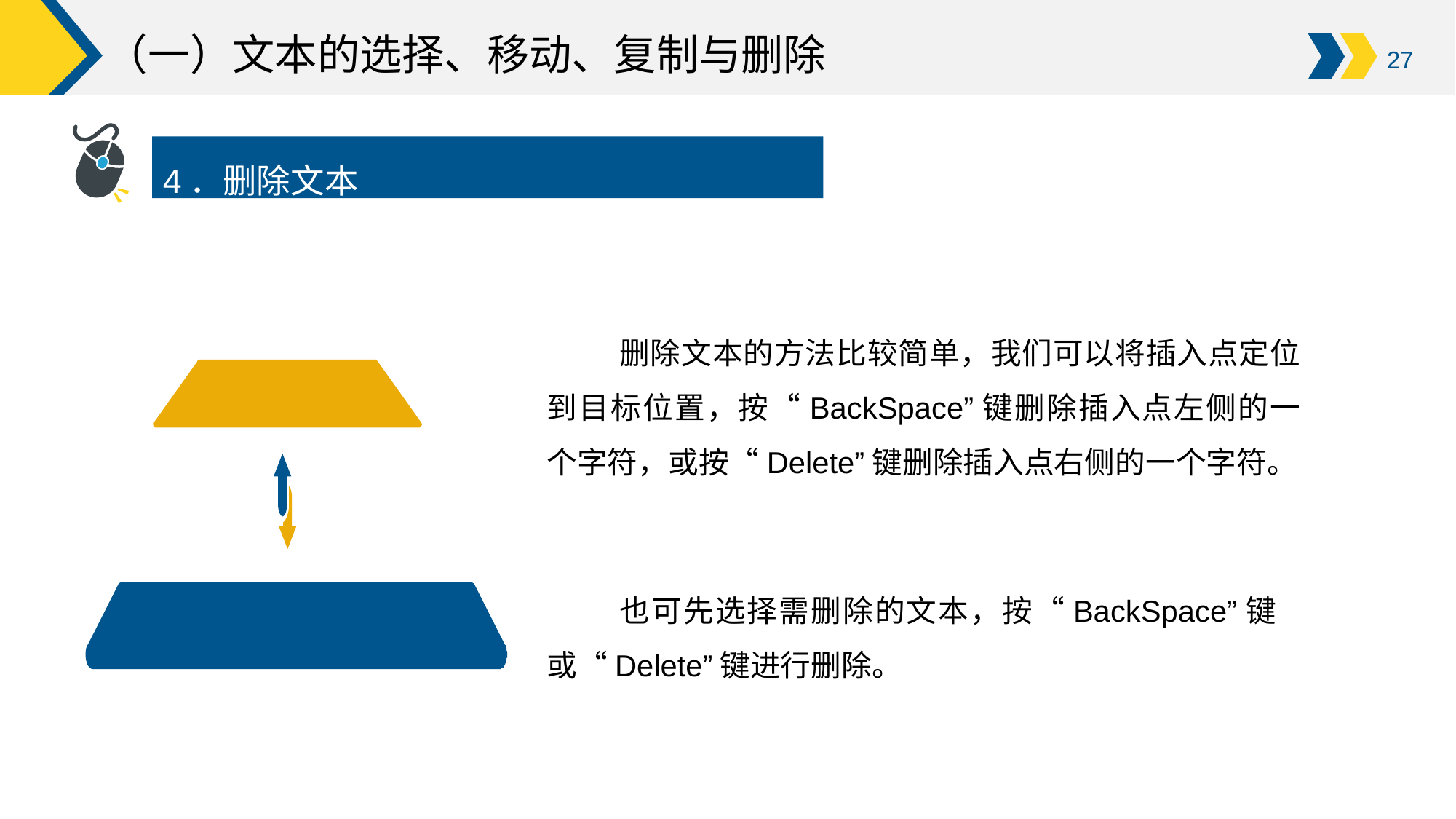

# （一）文本的选择、移动、复制与删除

4．删除文本
删除文本的方法比较简单，我们可以将插入点定位到目标位置，按“BackSpace”键删除插入点左侧的一个字符，或按“Delete”键删除插入点右侧的一个字符。

也可先选择需删除的文本，按“BackSpace”键或“Delete”键进行删除。